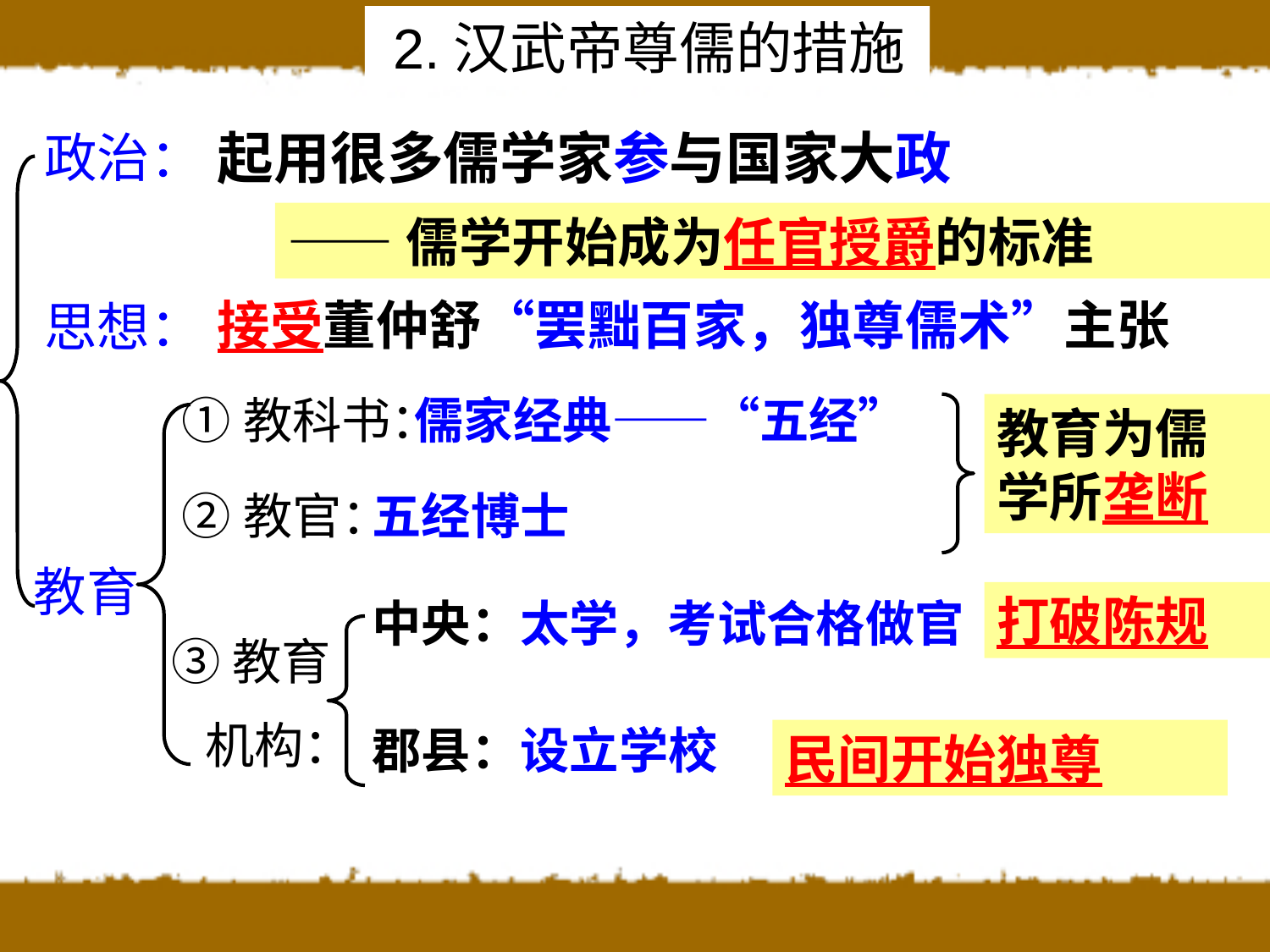

2.汉武帝尊儒的措施
起用很多儒学家参与国家大政
政治：

——儒学开始成为任官授爵的标准
接受董仲舒“罢黜百家，独尊儒术”主张
思想：
①教科书：
儒家经典——“五经”

教育为儒学所垄断

②教官：
五经博士
教育
打破陈规
中央：太学，考试合格做官

③教育
  机构：
郡县：设立学校
民间开始独尊